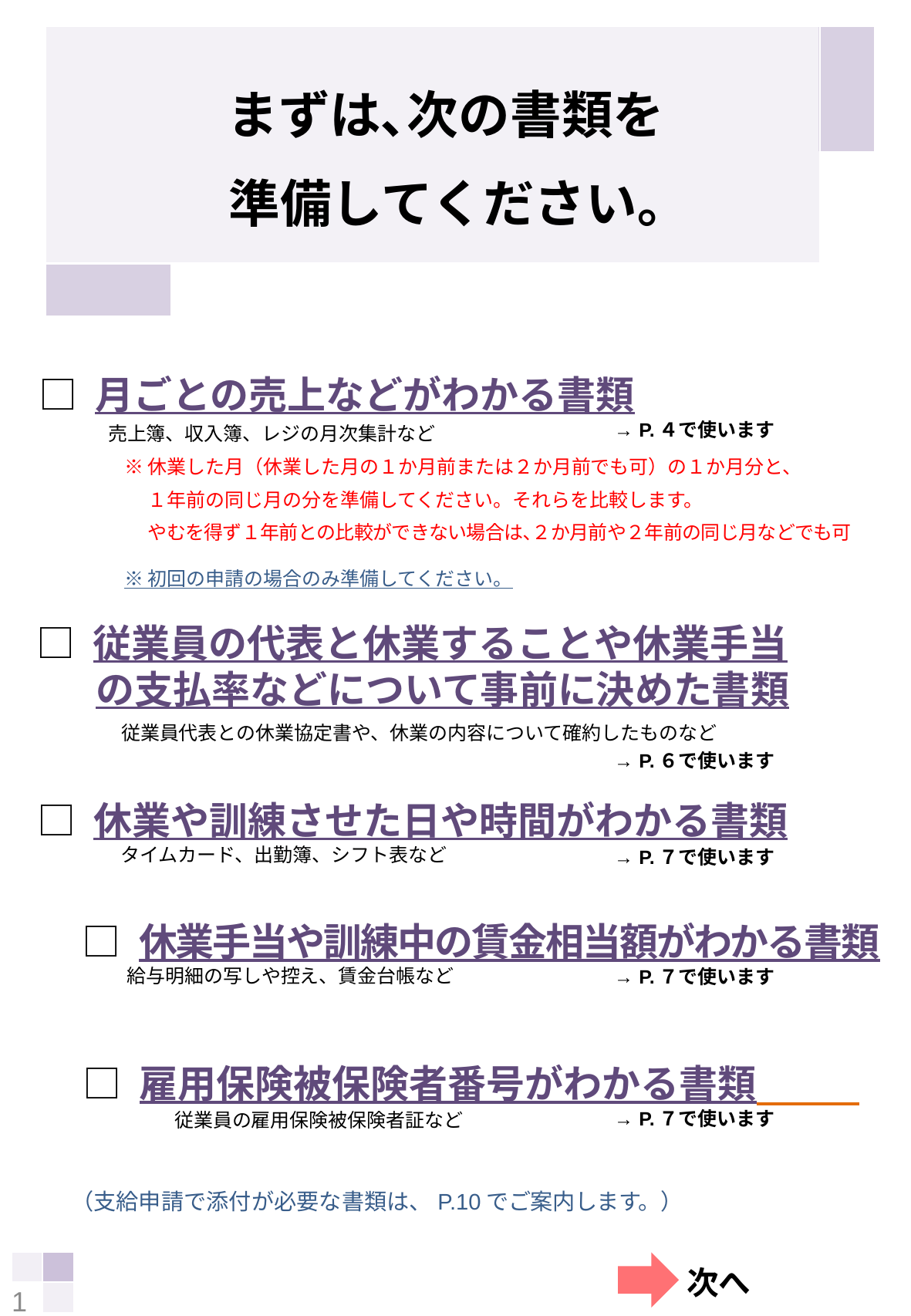

まずは､次の書類を
準備してください｡

 □ 月ごとの売上などがわかる書類
　　       売上簿、収入簿、レジの月次集計など
　　　　　※ 休業した月（休業した月の１か月前または２か月前でも可）の１か月分と、
　　　　　　 １年前の同じ月の分を準備してください。それらを比較します。
　　　　　　 やむを得ず１年前との比較ができない場合は､２か月前や２年前の同じ月などでも可

　　　　　※ 初回の申請の場合のみ準備してください。
 □ 従業員の代表と休業することや休業手当
の支払率などについて事前に決めた書類
　　  従業員代表との休業協定書や、休業の内容について確約したものなど
 □ 休業や訓練させた日や時間がわかる書類
　　  タイムカード、出勤簿、シフト表など
 □ 休業手当や訓練中の賃金相当額がわかる書類
　　　給与明細の写しや控え、賃金台帳など
 □ 雇用保険被保険者番号がわかる書類
　　　　　 従業員の雇用保険被保険者証など

→ P.４で使います
→ P.６で使います
→ P.７で使います
→ P.７で使います
→ P.７で使います
　　（支給申請で添付が必要な書類は、P.10でご案内します。）

次へ
1